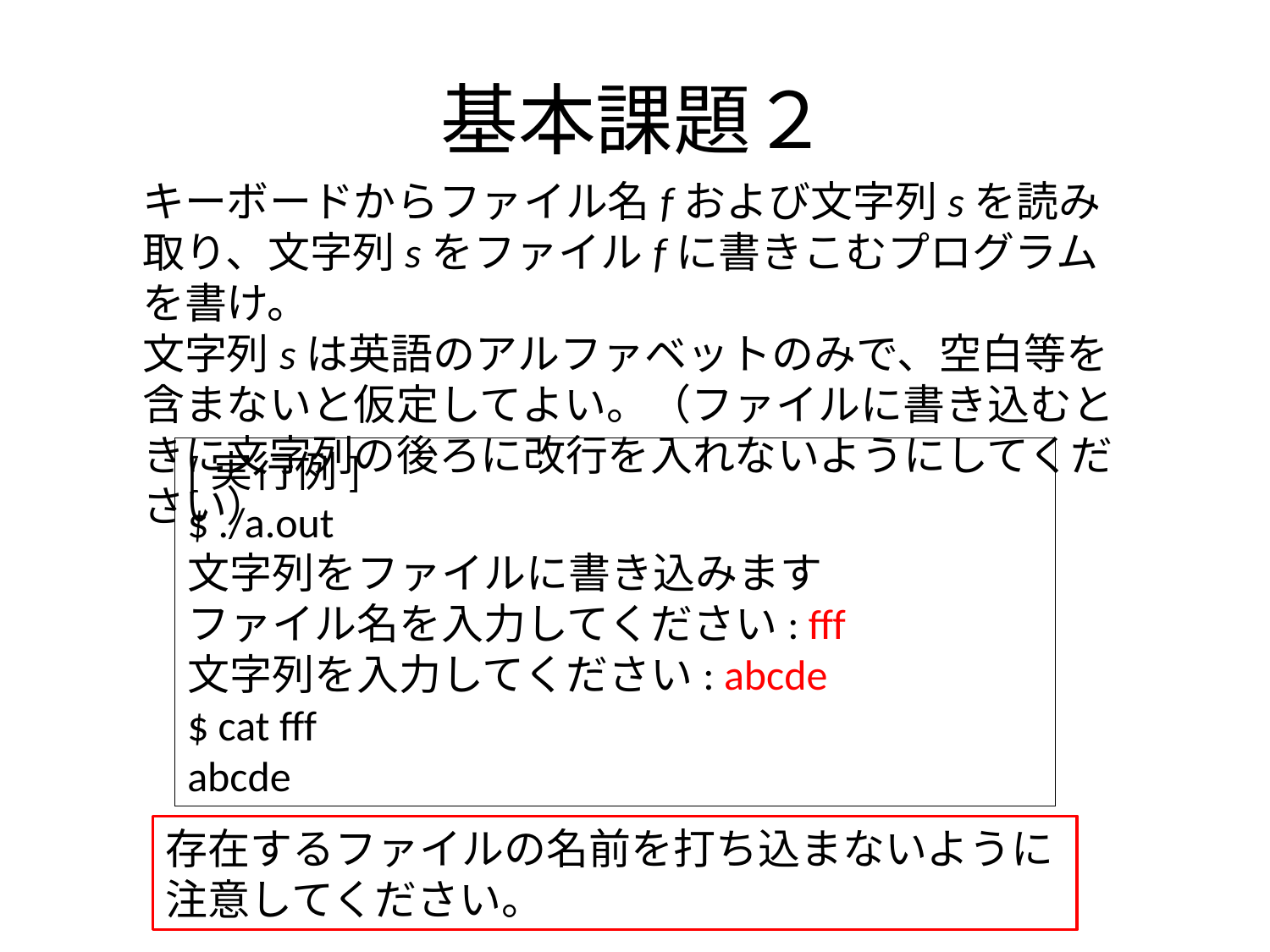

# 基本課題２
キーボードからファイル名fおよび文字列sを読み取り、文字列sをファイルfに書きこむプログラムを書け。
文字列sは英語のアルファベットのみで、空白等を含まないと仮定してよい。（ファイルに書き込むときに文字列の後ろに改行を入れないようにしてください）
[実行例]
$ ./a.out
文字列をファイルに書き込みます
ファイル名を入力してください: fff
文字列を入力してください: abcde
$ cat fff
abcde
存在するファイルの名前を打ち込まないように注意してください。